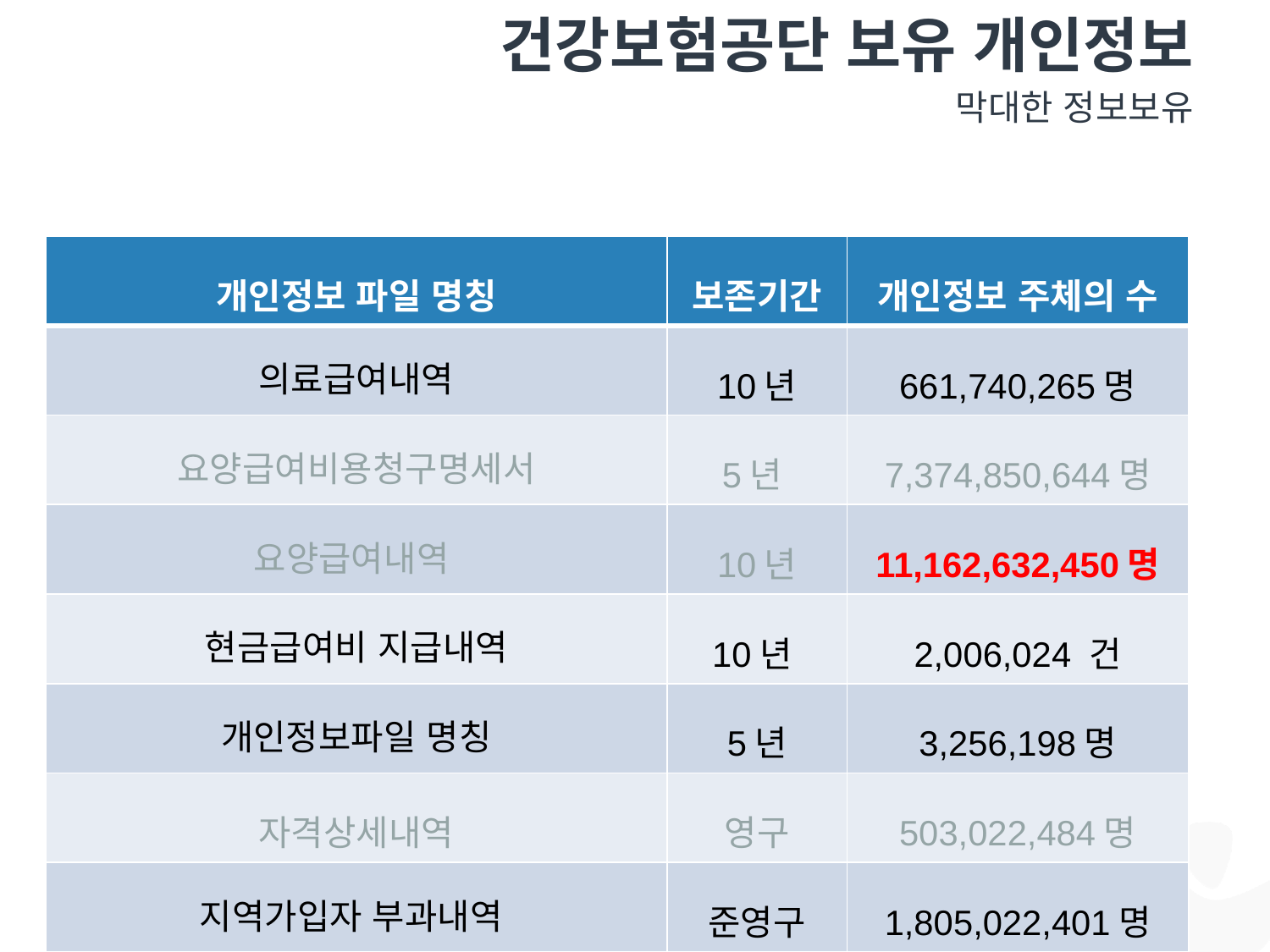

# 건강보험공단 보유 개인정보
막대한 정보보유
| 개인정보 파일 명칭 | 보존기간 | 개인정보 주체의 수 |
| --- | --- | --- |
| 의료급여내역 | 10년 | 661,740,265명 |
| 요양급여비용청구명세서 | 5년 | 7,374,850,644명 |
| 요양급여내역 | 10년 | 11,162,632,450명 |
| 현금급여비 지급내역 | 10년 | 2,006,024 건 |
| 개인정보파일 명칭 | 5년 | 3,256,198명 |
| 자격상세내역 | 영구 | 503,022,484명 |
| 지역가입자 부과내역 | 준영구 | 1,805,022,401명 |
46